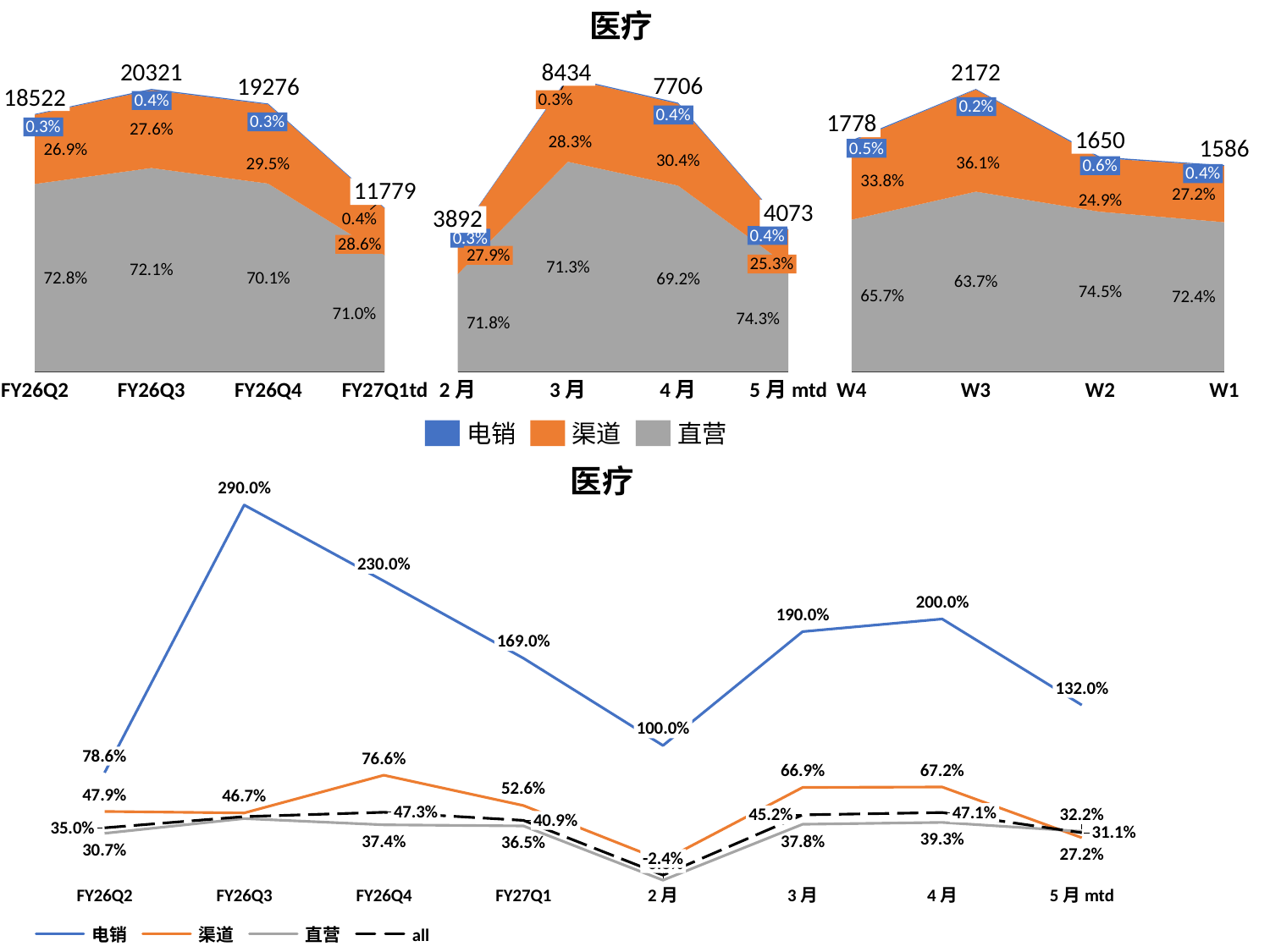

医疗
20321
8434
2172

### Chart

| Category |  |  |  |
|---|---|---|---|
7706
19276

### Chart

| Category |  |  |  |
|---|---|---|---|

### Chart

| Category |  |  |  |
|---|---|---|---|
18522
0.3%
0.4%
0.2%
0.4%
1778
0.3%
0.3%
27.6%
1650
28.3%
1586
0.5%
26.9%
30.4%
36.1%
29.5%
0.6%
0.4%
33.8%
11779
27.2%
24.9%
4073
3892
0.4%
0.4%
0.3%
28.6%
27.9%
25.3%
71.3%
72.1%
70.1%
72.8%
69.2%
63.7%
74.5%
65.7%
72.4%
71.0%
74.3%
71.8%
FY26Q2
FY26Q3
FY26Q4
FY27Q1td
2月
3月
4月
5月mtd
W4
W3
W2
W1

电销
渠道
直营
医疗
290.0%

### Chart

| Category |  |  |  |  |
|---|---|---|---|---|
230.0%
200.0%
190.0%
169.0%
132.0%
100.0%
78.6%
76.6%
67.2%
66.9%
52.6%
47.9%
46.7%
47.3%
47.1%
32.2%
45.2%
40.9%
35.0%
31.1%
39.3%
37.8%
37.4%
36.5%
30.7%
27.2%
-2.4%
-6.3%
FY26Q2
FY26Q3
FY26Q4
FY27Q1
2月
3月
4月
5月mtd
电销
渠道
直营
all